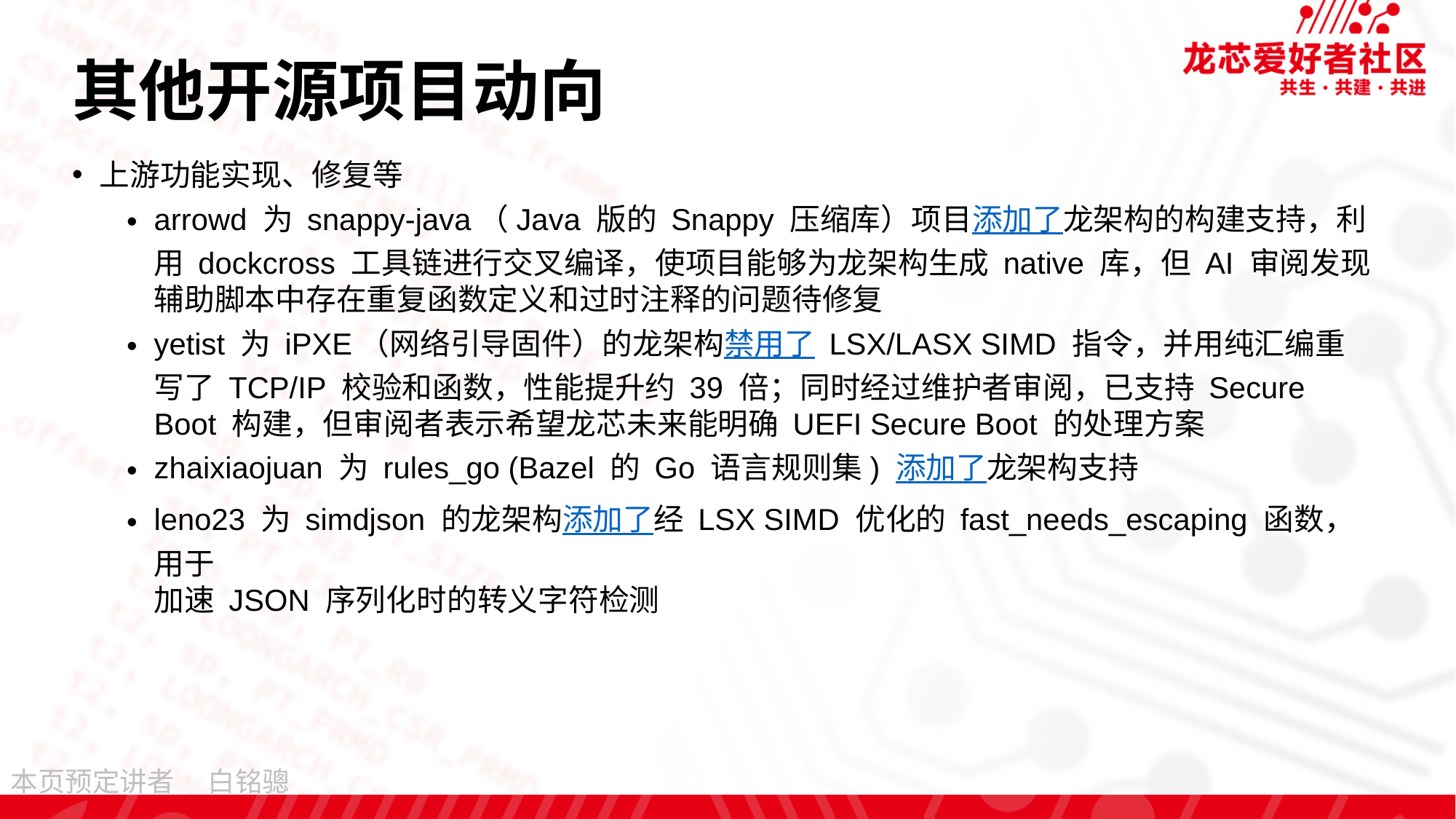

# 其他开源项目动向
上游功能实现、修复等
arrowd 为 snappy-java（Java 版的 Snappy 压缩库）项目添加了龙架构的构建支持，利用 dockcross 工具链进行交叉编译，使项目能够为龙架构生成 native 库，但 AI 审阅发现辅助脚本中存在重复函数定义和过时注释的问题待修复
yetist 为 iPXE（网络引导固件）的龙架构禁用了 LSX/LASX SIMD 指令，并用纯汇编重写了 TCP/IP 校验和函数，性能提升约 39 倍；同时经过维护者审阅，已支持 Secure Boot 构建，但审阅者表示希望龙芯未来能明确 UEFI Secure Boot 的处理方案
zhaixiaojuan 为 rules_go (Bazel 的 Go 语言规则集) 添加了龙架构支持
leno23 为 simdjson 的龙架构添加了经 LSX SIMD 优化的 fast_needs_escaping​ 函数，用于
加速 JSON 序列化时的转义字符检测
白铭骢